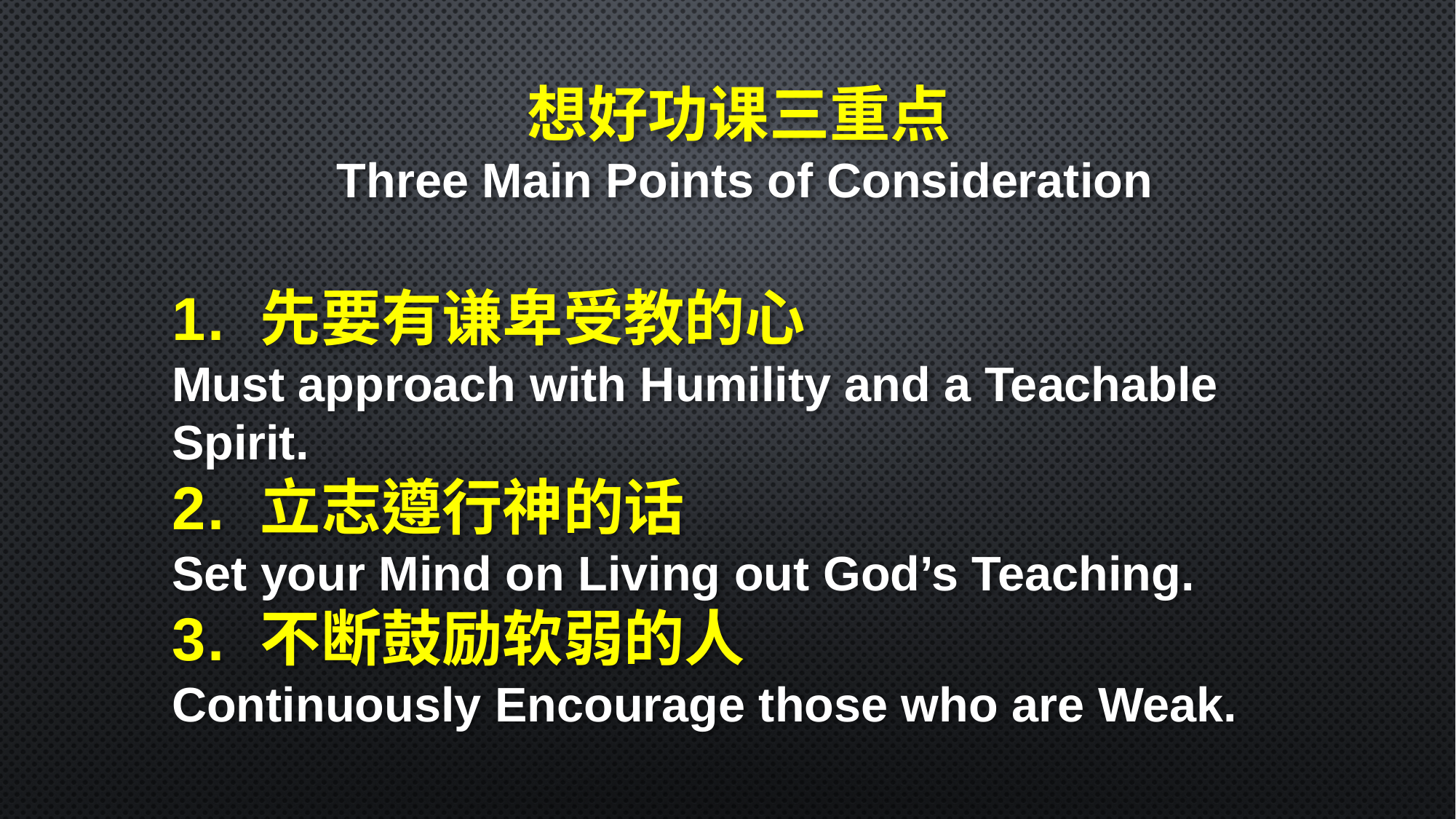

想好功课三重点
Three Main Points of Consideration

先要有谦卑受教的心
Must approach with Humility and a Teachable Spirit.
立志遵行神的话
Set your Mind on Living out God’s Teaching.
不断鼓励软弱的人
Continuously Encourage those who are Weak.